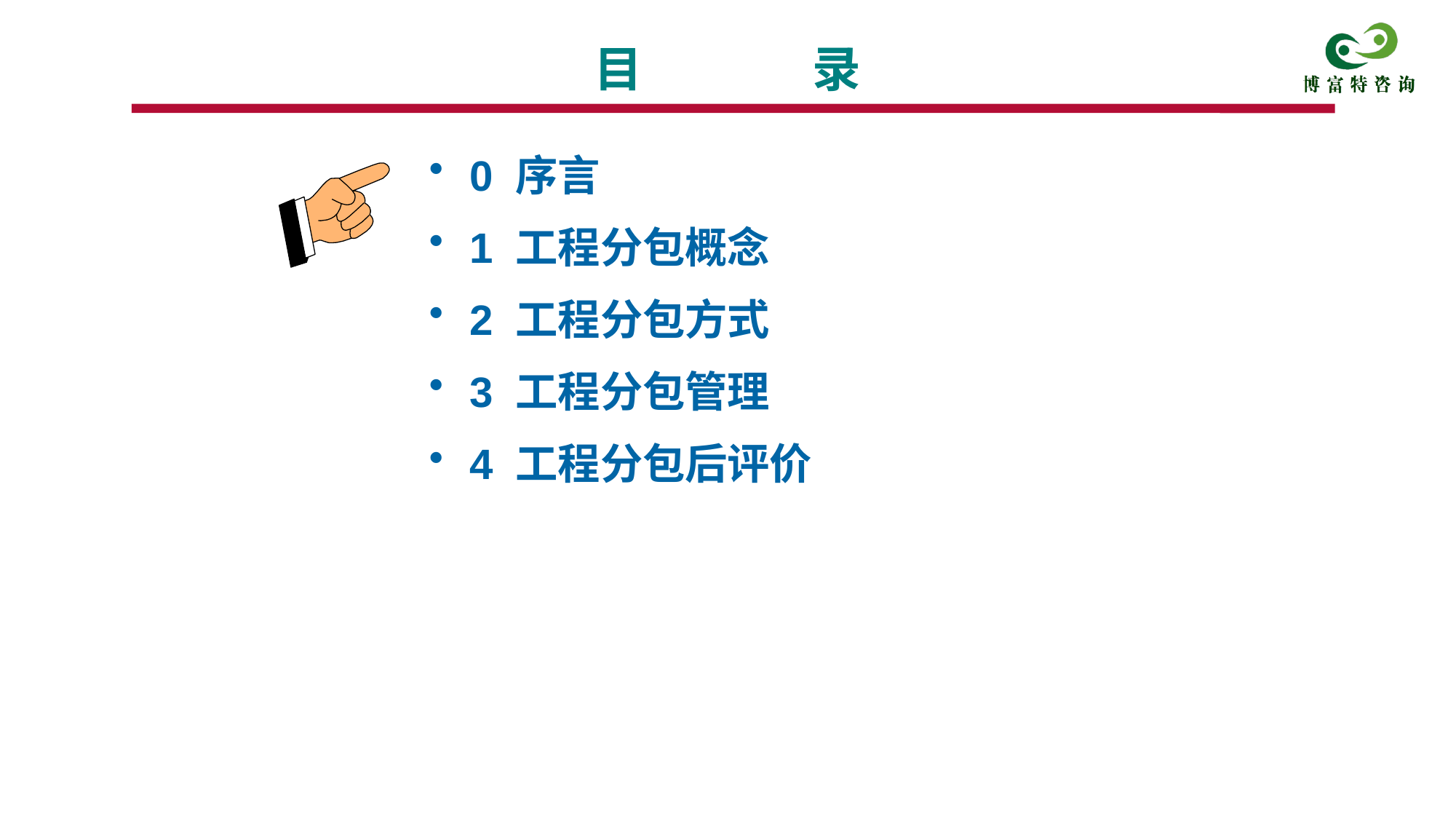

# 目		录
0 序言
1 工程分包概念
2 工程分包方式
3 工程分包管理
4 工程分包后评价